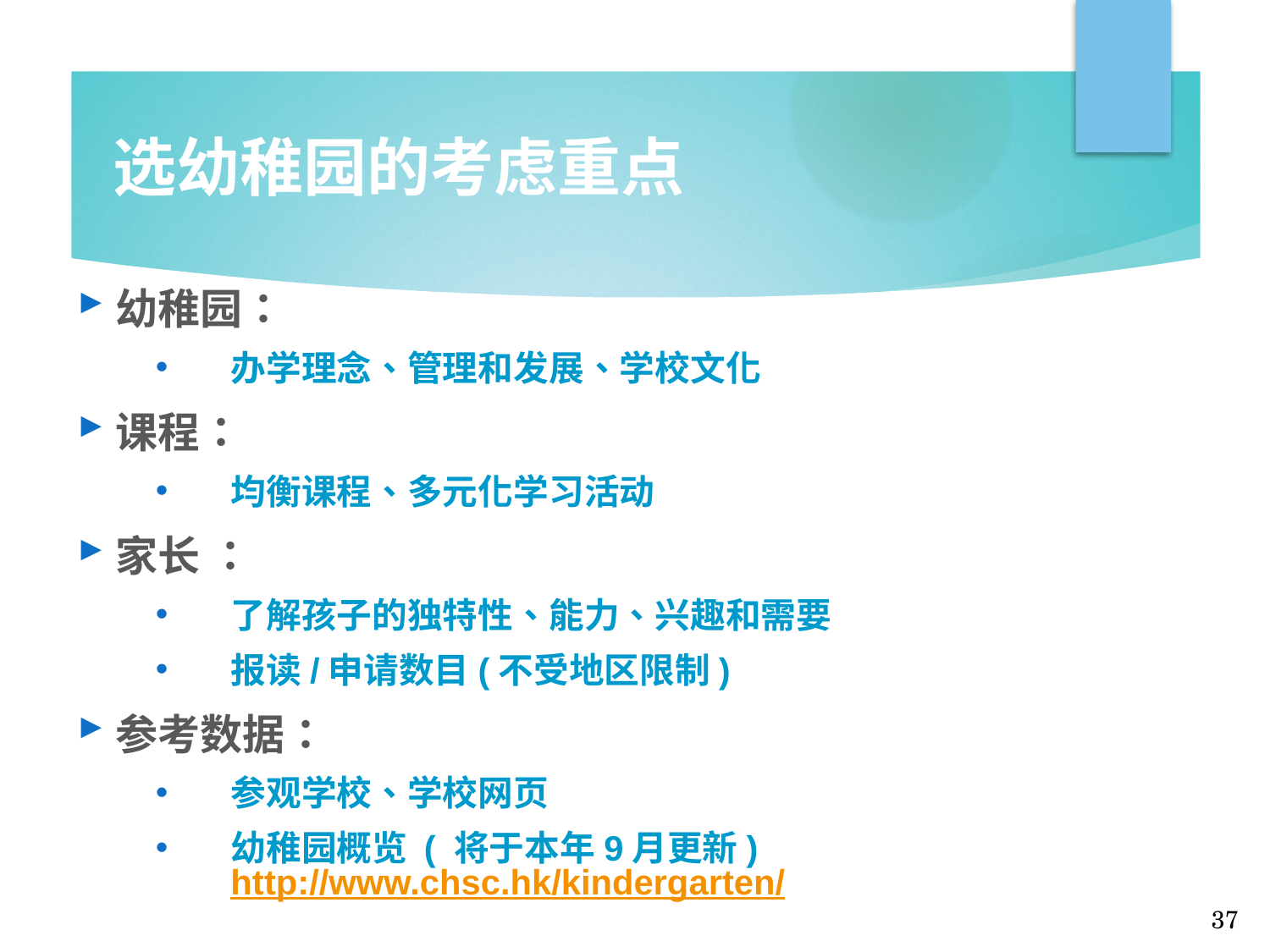

选幼稚园的考虑重点
幼稚园：
办学理念、管理和发展、学校文化
课程：
均衡课程、多元化学习活动
家长 ：
了解孩子的独特性、能力、兴趣和需要
报读/申请数目(不受地区限制)
参考数据：
参观学校、学校网页
幼稚园概览 ( 将于本年9月更新) http://www.chsc.hk/kindergarten/

37